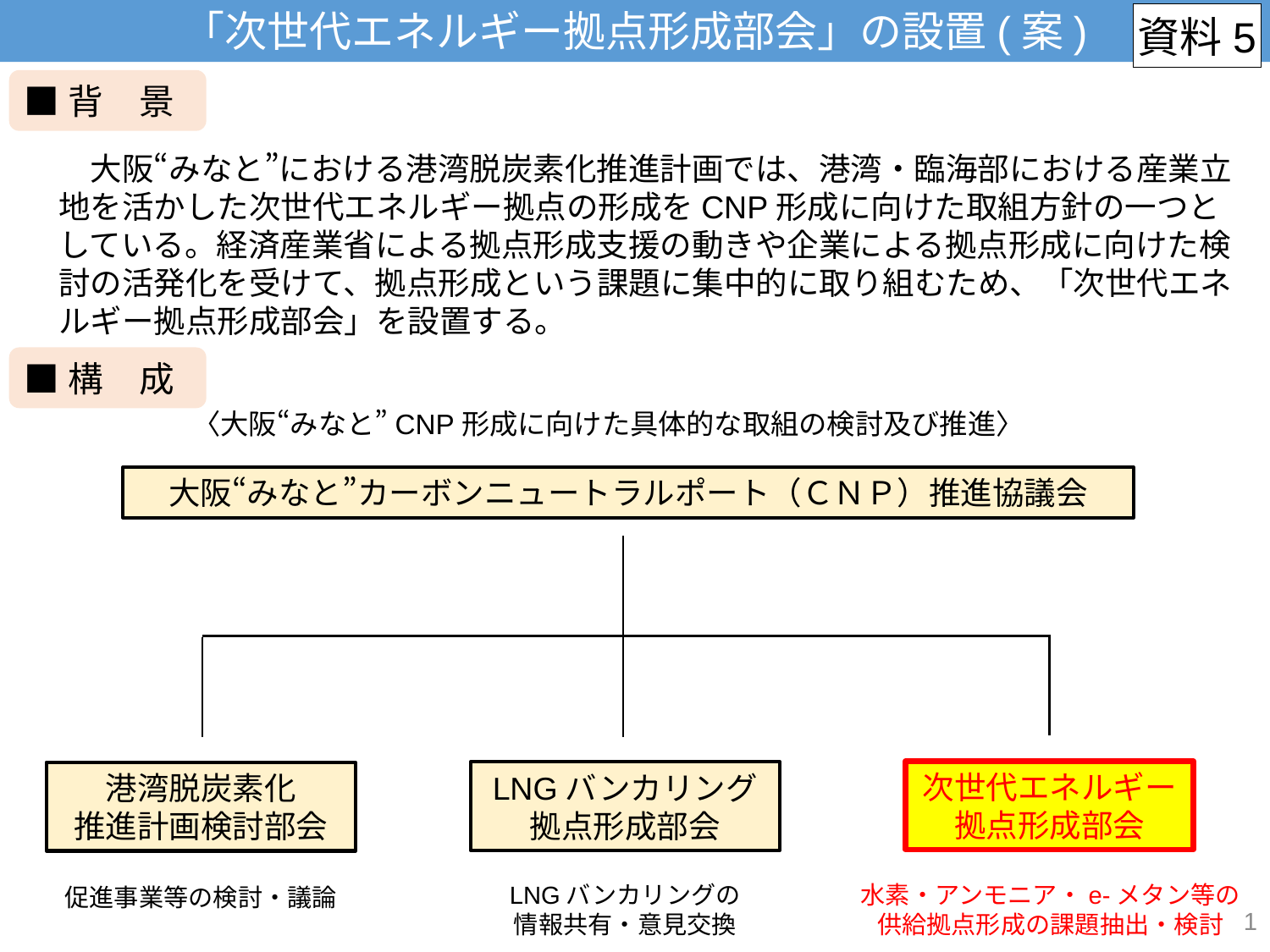

「次世代エネルギー拠点形成部会」の設置(案)
資料5
■背　景
　大阪“みなと”における港湾脱炭素化推進計画では、港湾・臨海部における産業立地を活かした次世代エネルギー拠点の形成をCNP形成に向けた取組方針の一つとしている。経済産業省による拠点形成支援の動きや企業による拠点形成に向けた検討の活発化を受けて、拠点形成という課題に集中的に取り組むため、「次世代エネルギー拠点形成部会」を設置する。
■構　成
〈大阪“みなと”CNP形成に向けた具体的な取組の検討及び推進〉
大阪“みなと”カーボンニュートラルポート（ＣＮＰ）推進協議会
次世代エネルギー
拠点形成部会
LNGバンカリング
拠点形成部会
港湾脱炭素化
推進計画検討部会
LNGバンカリングの
情報共有・意見交換
水素・アンモニア・e-メタン等の
供給拠点形成の課題抽出・検討
促進事業等の検討・議論
1